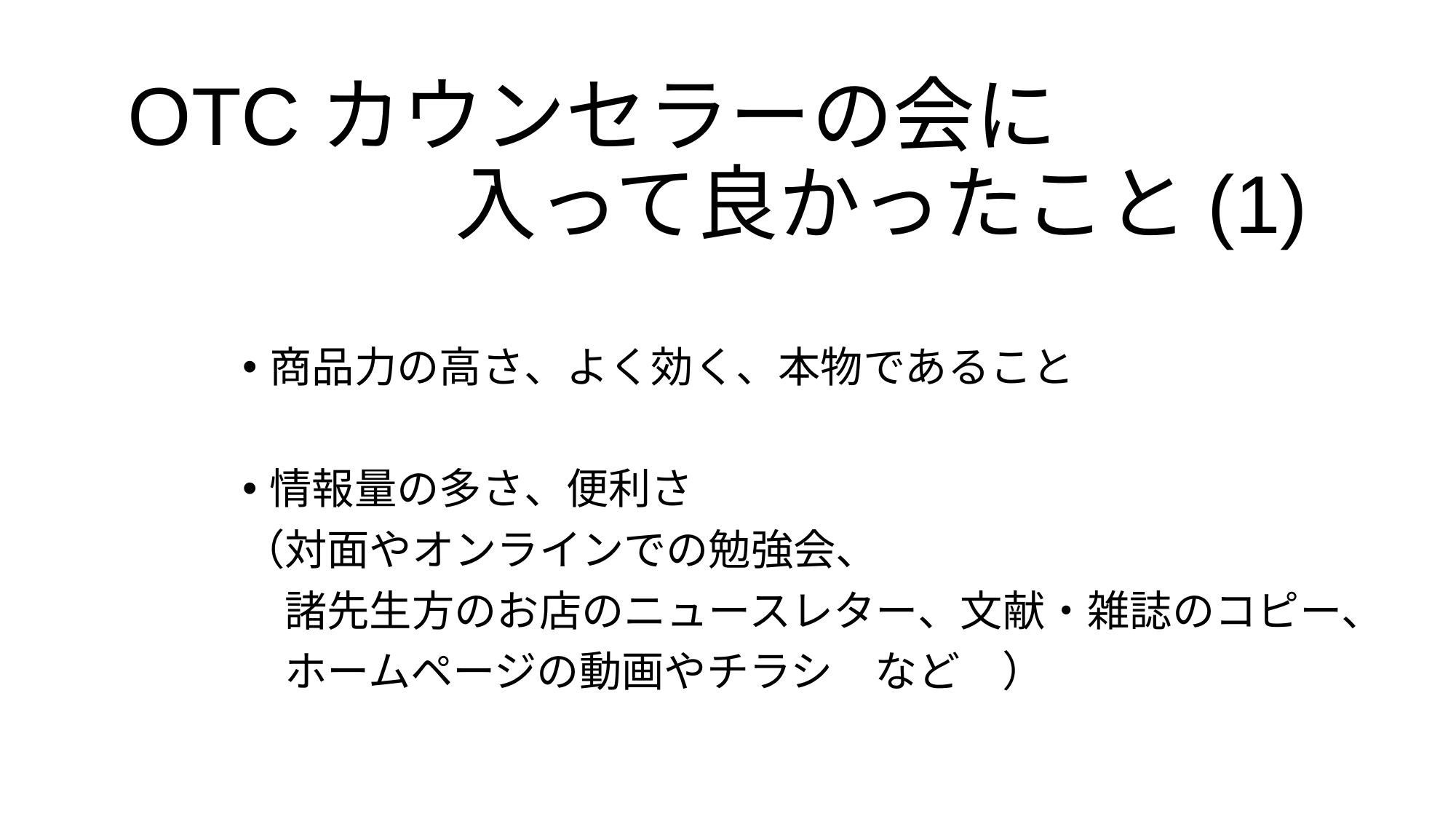

# OTCカウンセラーの会に 　　　　入って良かったこと(1)
商品力の高さ、よく効く、本物であること

情報量の多さ、便利さ
（対面やオンラインでの勉強会、
　諸先生方のお店のニュースレター、文献・雑誌のコピー、
　ホームページの動画やチラシ　など　）